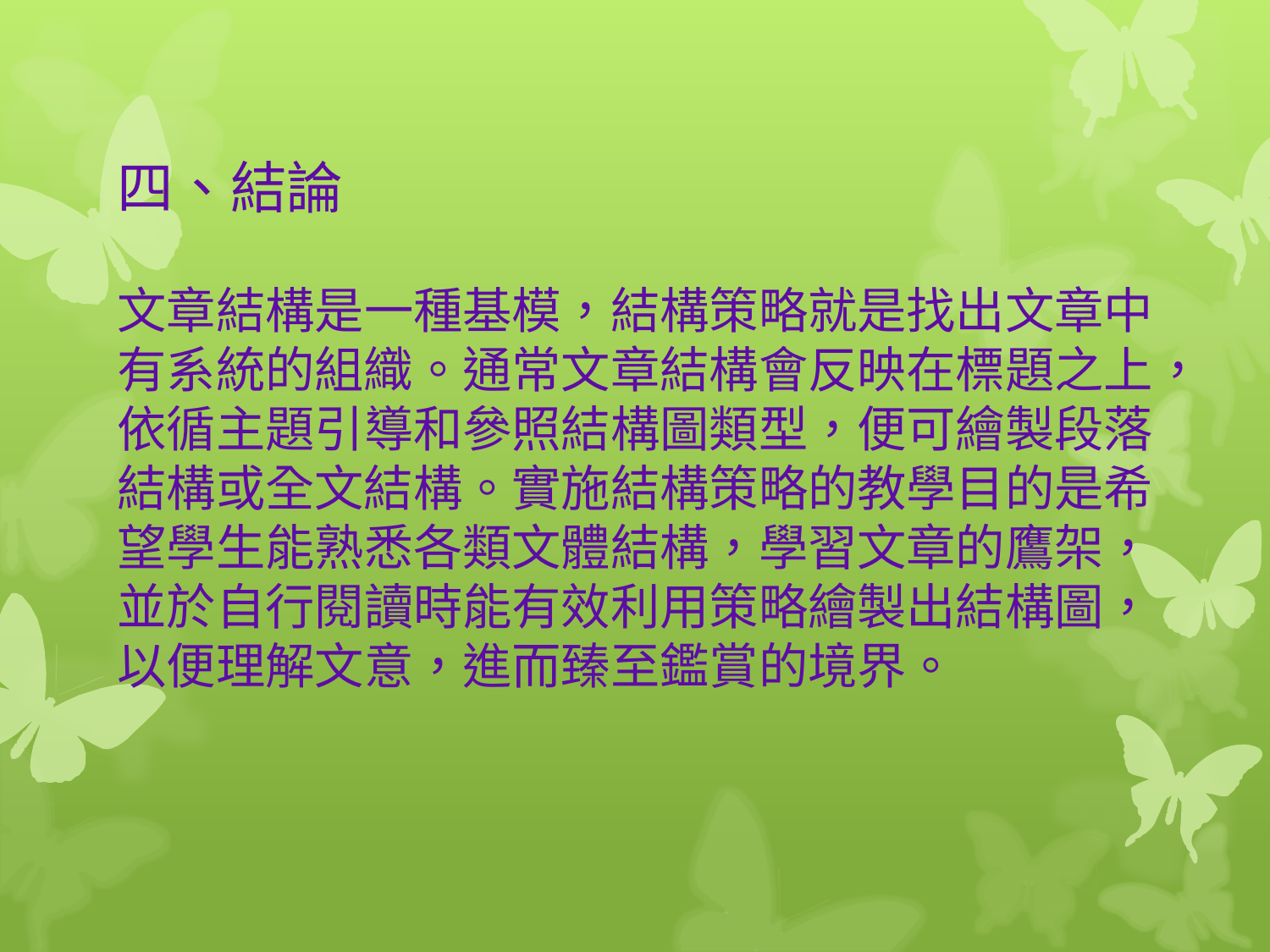

四、結論

文章結構是一種基模，結構策略就是找出文章中有系統的組織。通常文章結構會反映在標題之上，依循主題引導和參照結構圖類型，便可繪製段落結構或全文結構。實施結構策略的教學目的是希望學生能熟悉各類文體結構，學習文章的鷹架，並於自行閱讀時能有效利用策略繪製出結構圖，以便理解文意，進而臻至鑑賞的境界。